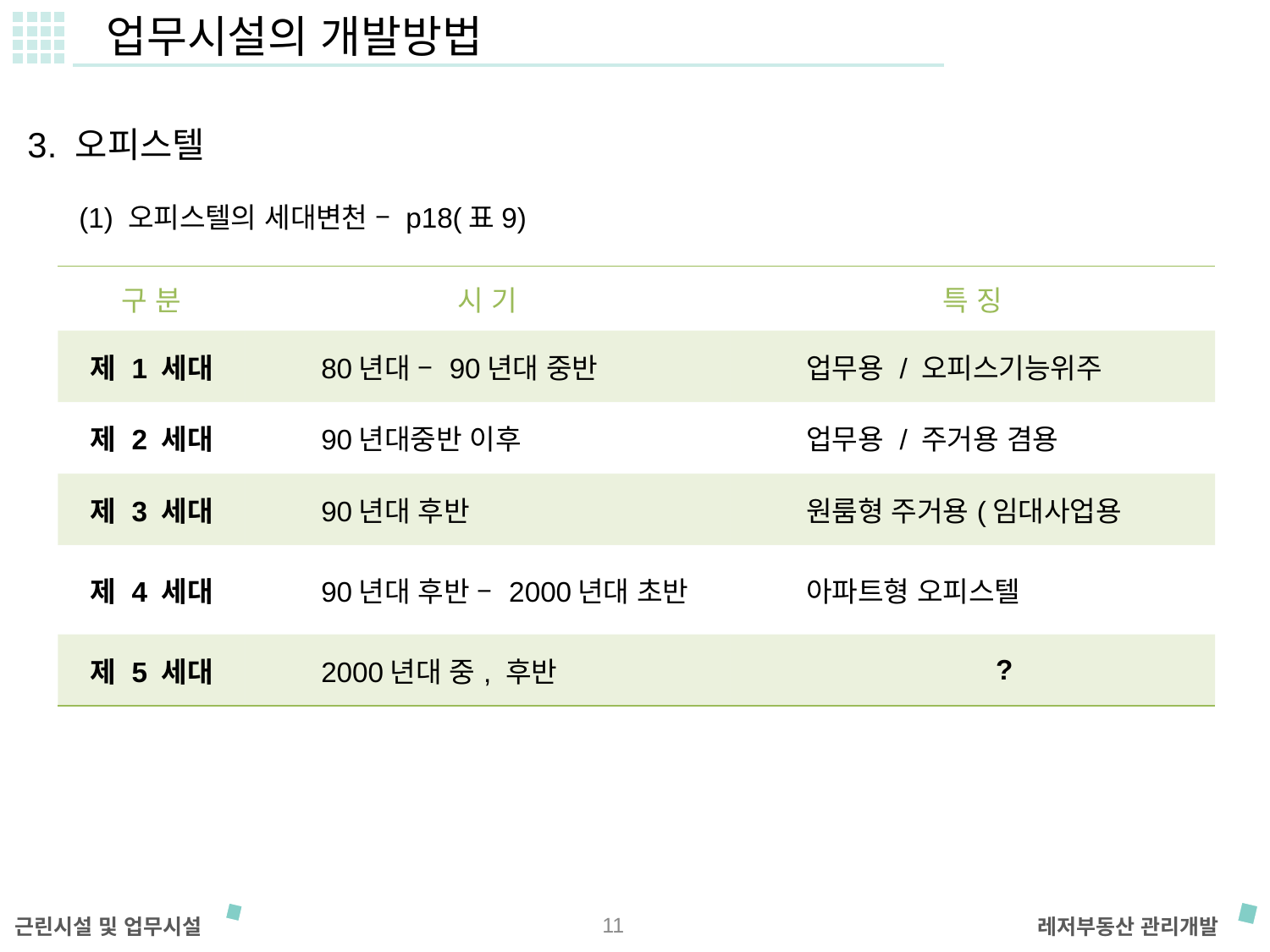

업무시설의 개발방법

3. 오피스텔
(1) 오피스텔의 세대변천 – p18(표9)
| 구 분 | 시 기 | 특 징 |
| --- | --- | --- |
| 제 1 세대 | 80년대 – 90년대 중반 | 업무용 / 오피스기능위주 |
| 제 2 세대 | 90년대중반 이후 | 업무용 / 주거용 겸용 |
| 제 3 세대 | 90년대 후반 | 원룸형 주거용(임대사업용 |
| 제 4 세대 | 90년대 후반 – 2000년대 초반 | 아파트형 오피스텔 |
| 제 5 세대 | 2000년대 중, 후반 | ? |
11